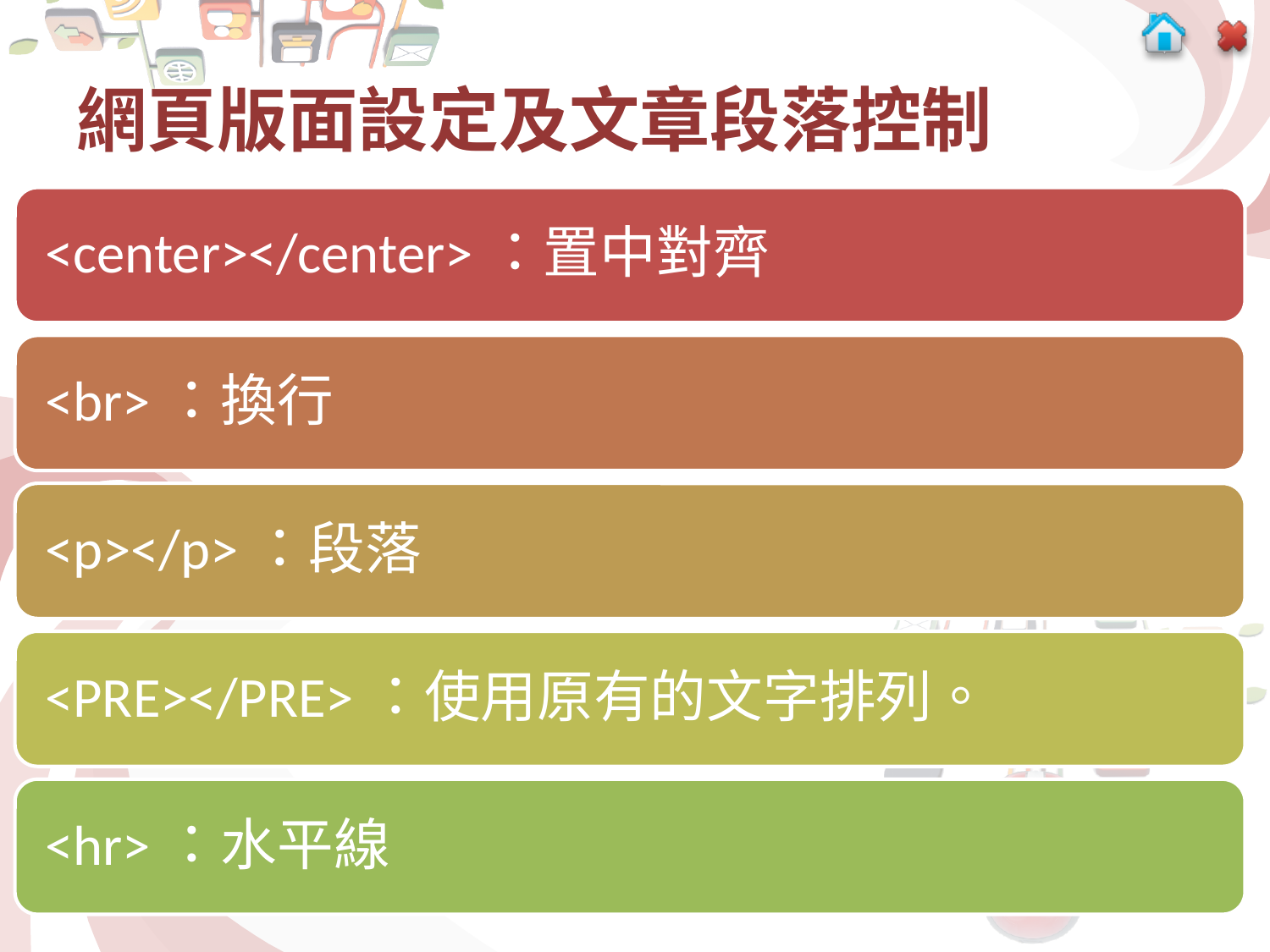

# 網頁版面設定及文章段落控制
<center></center>：置中對齊
<br>：換行
<p></p>：段落
<PRE></PRE>：使用原有的文字排列。
<hr>：水平線